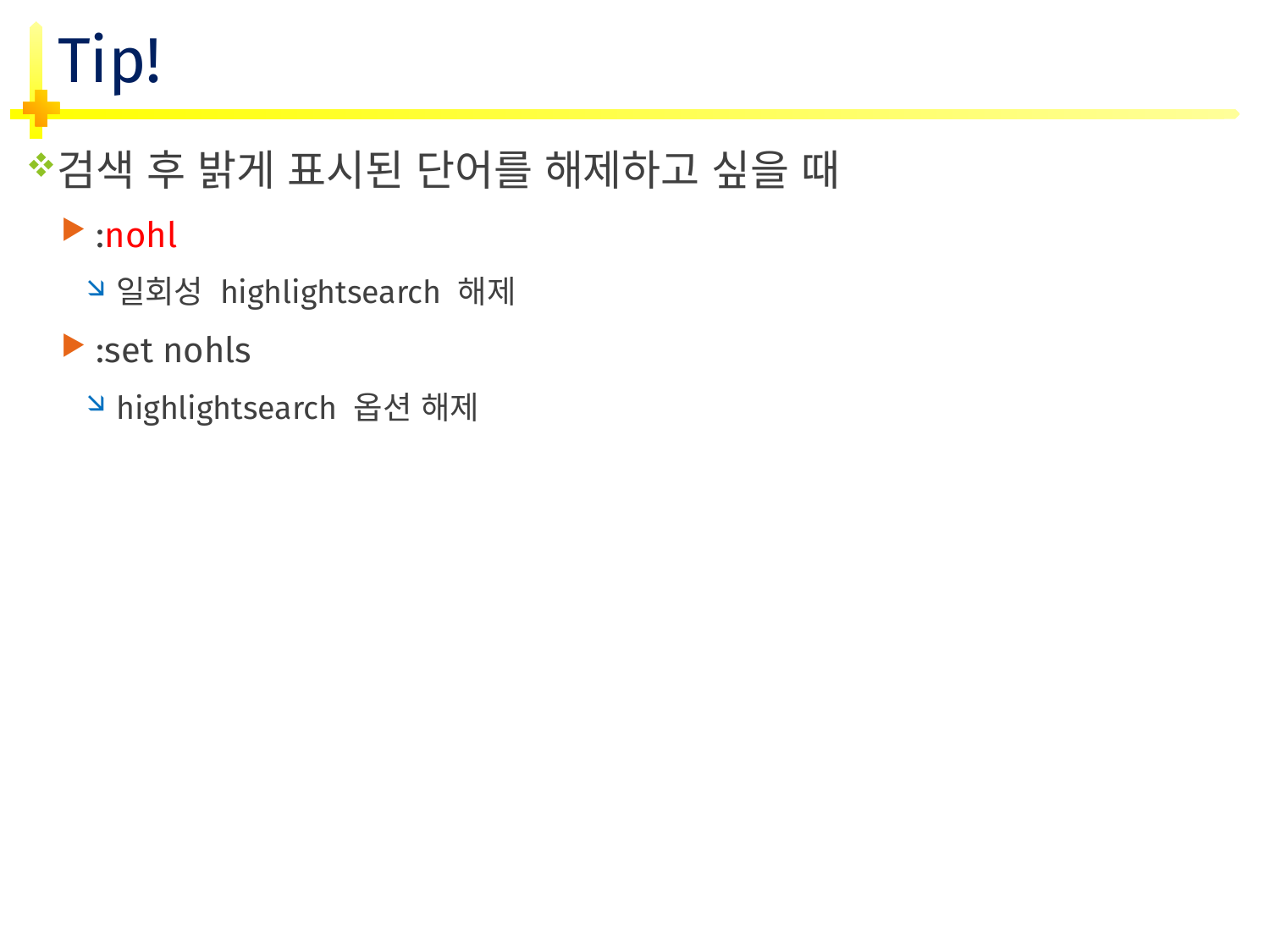

# Tip!
검색 후 밝게 표시된 단어를 해제하고 싶을 때
:nohl
일회성 highlightsearch 해제
:set nohls
highlightsearch 옵션 해제